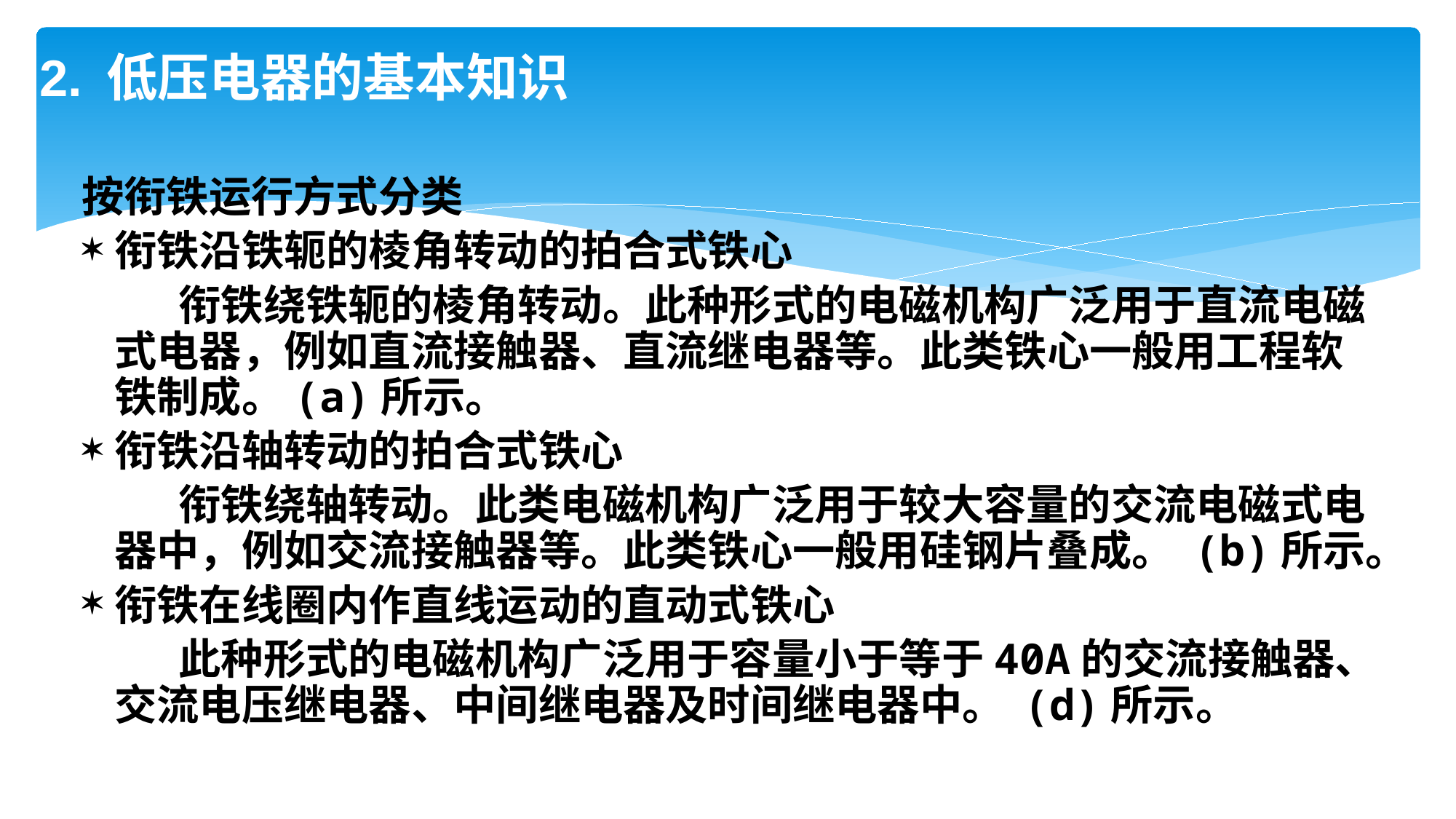

# 2. 低压电器的基本知识
按衔铁运行方式分类
衔铁沿铁轭的棱角转动的拍合式铁心
         衔铁绕铁轭的棱角转动。此种形式的电磁机构广泛用于直流电磁式电器，例如直流接触器、直流继电器等。此类铁心一般用工程软铁制成。(a)所示。
衔铁沿轴转动的拍合式铁心
         衔铁绕轴转动。此类电磁机构广泛用于较大容量的交流电磁式电器中，例如交流接触器等。此类铁心一般用硅钢片叠成。 (b)所示。
衔铁在线圈内作直线运动的直动式铁心
         此种形式的电磁机构广泛用于容量小于等于40A的交流接触器、交流电压继电器、中间继电器及时间继电器中。 (d)所示。